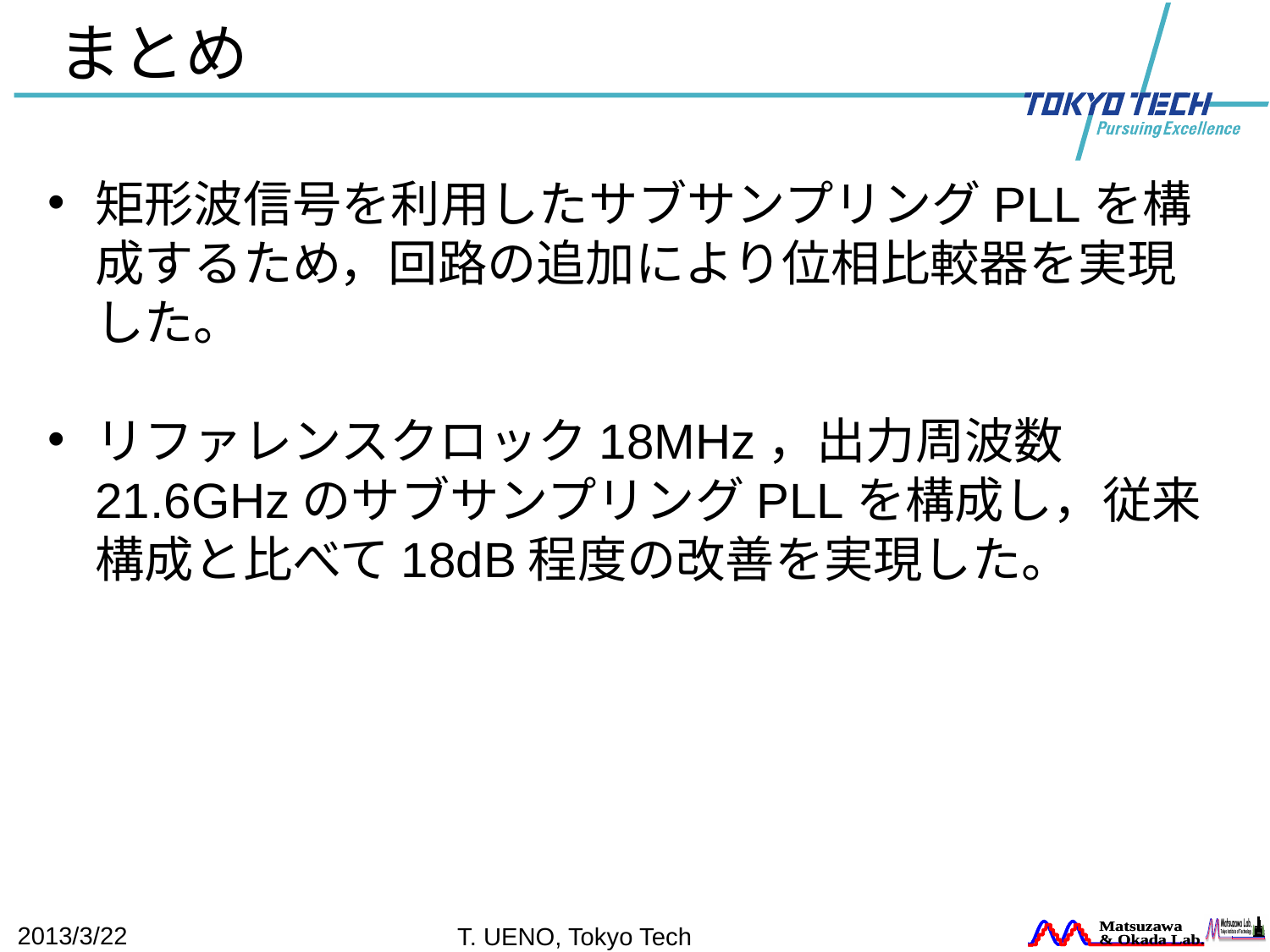

# まとめ
矩形波信号を利用したサブサンプリングPLLを構成するため，回路の追加により位相比較器を実現した。

リファレンスクロック18MHz，出力周波数21.6GHzのサブサンプリングPLLを構成し，従来構成と比べて18dB程度の改善を実現した。
2013/3/22
T. UENO, Tokyo Tech